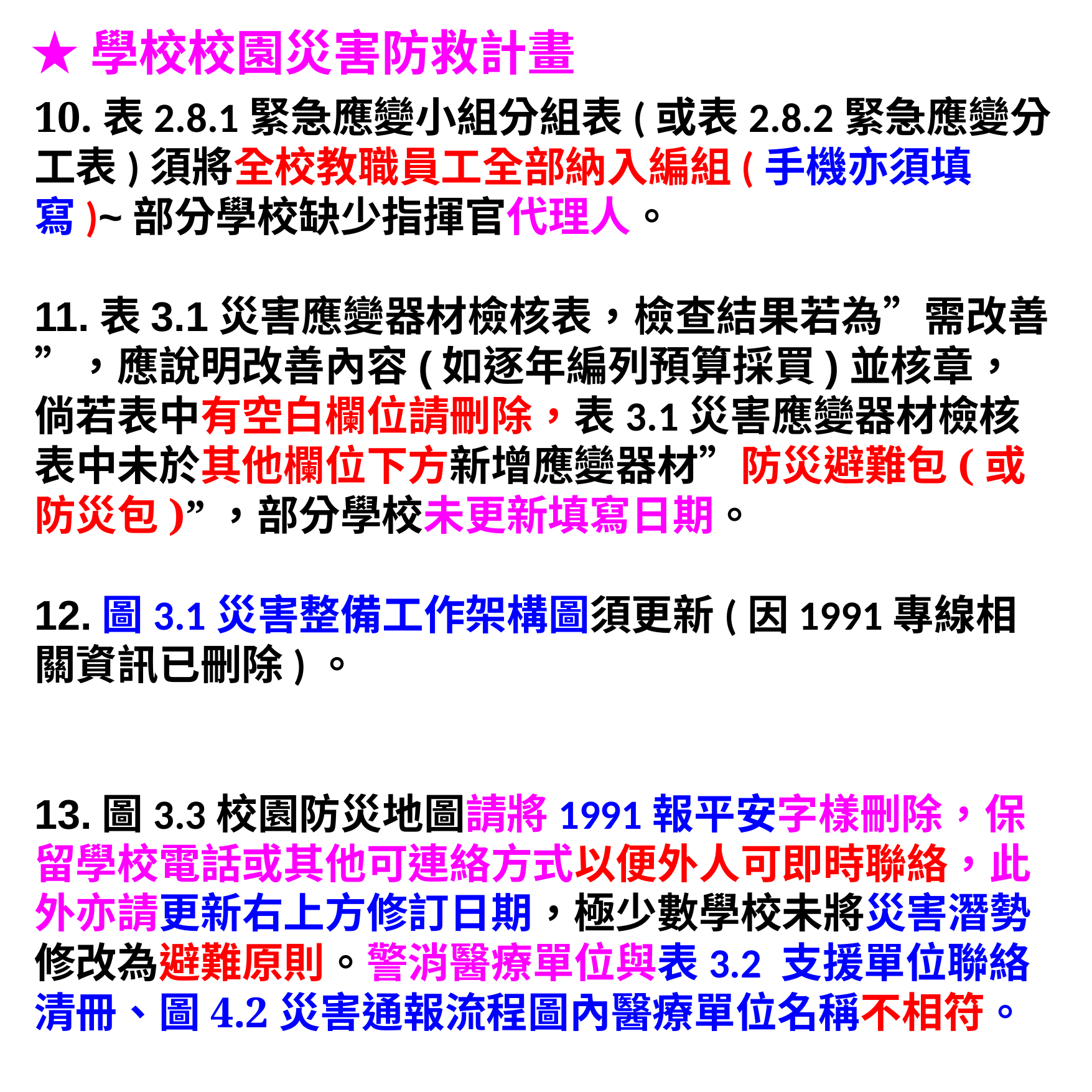

★學校校園災害防救計畫
10.表2.8.1緊急應變小組分組表(或表2.8.2緊急應變分工表)須將全校教職員工全部納入編組(手機亦須填寫)~部分學校缺少指揮官代理人。

11.表3.1災害應變器材檢核表，檢查結果若為”需改善”，應說明改善內容(如逐年編列預算採買)並核章，倘若表中有空白欄位請刪除，表3.1災害應變器材檢核表中未於其他欄位下方新增應變器材”防災避難包(或防災包)”，部分學校未更新填寫日期。

12.圖3.1災害整備工作架構圖須更新(因1991專線相關資訊已刪除)。

13.圖3.3校園防災地圖請將1991報平安字樣刪除，保留學校電話或其他可連絡方式以便外人可即時聯絡，此外亦請更新右上方修訂日期，極少數學校未將災害潛勢修改為避難原則。警消醫療單位與表3.2 支援單位聯絡清冊、圖4.2災害通報流程圖內醫療單位名稱不相符。